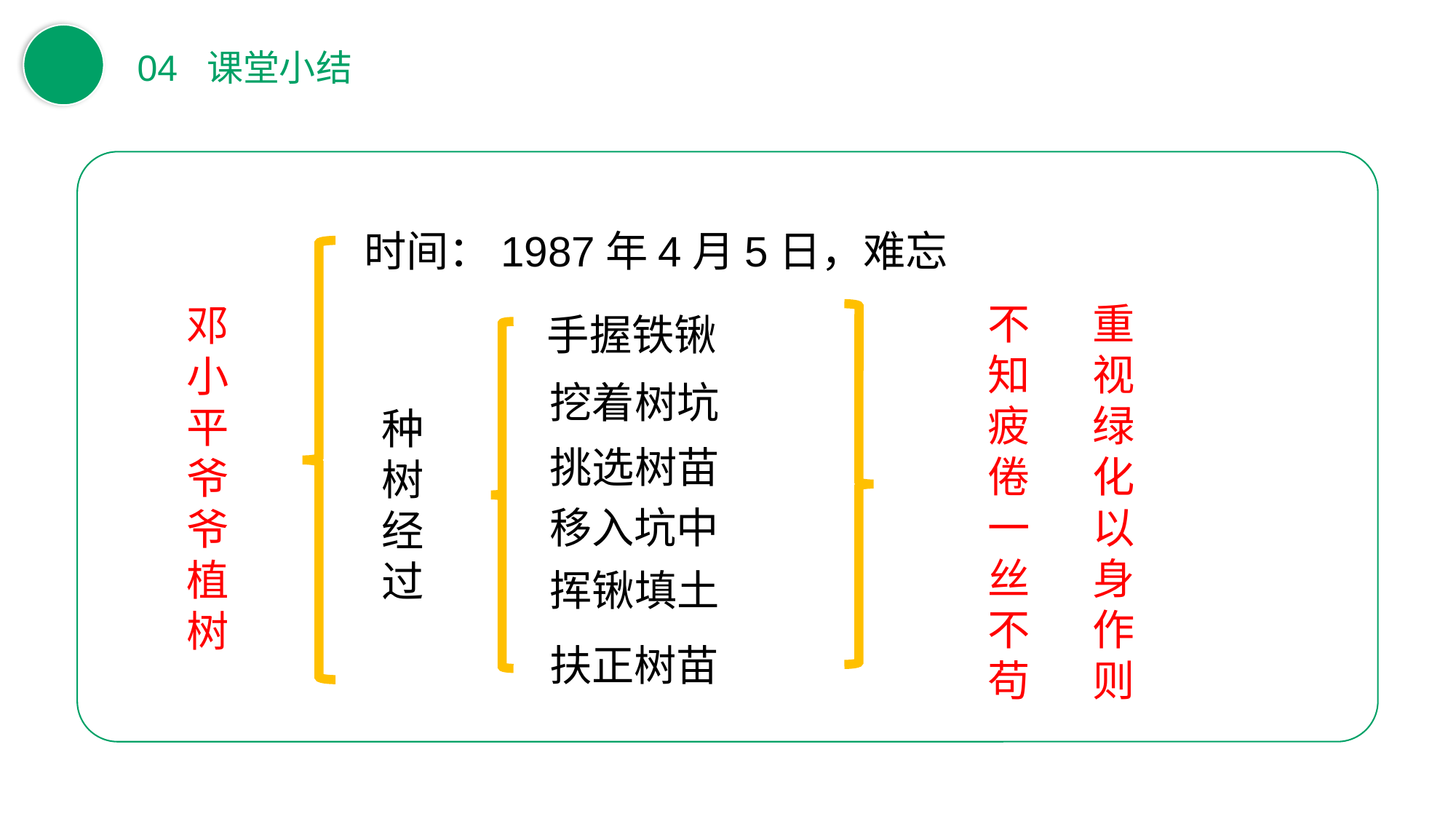

04  课堂小结
时间：1987年4月5日，难忘

重视绿化以身作则
不知疲倦一丝不苟
邓小平爷爷植树
手握铁锹

挖着树坑
种树经过
挑选树苗
移入坑中
挥锹填土
扶正树苗